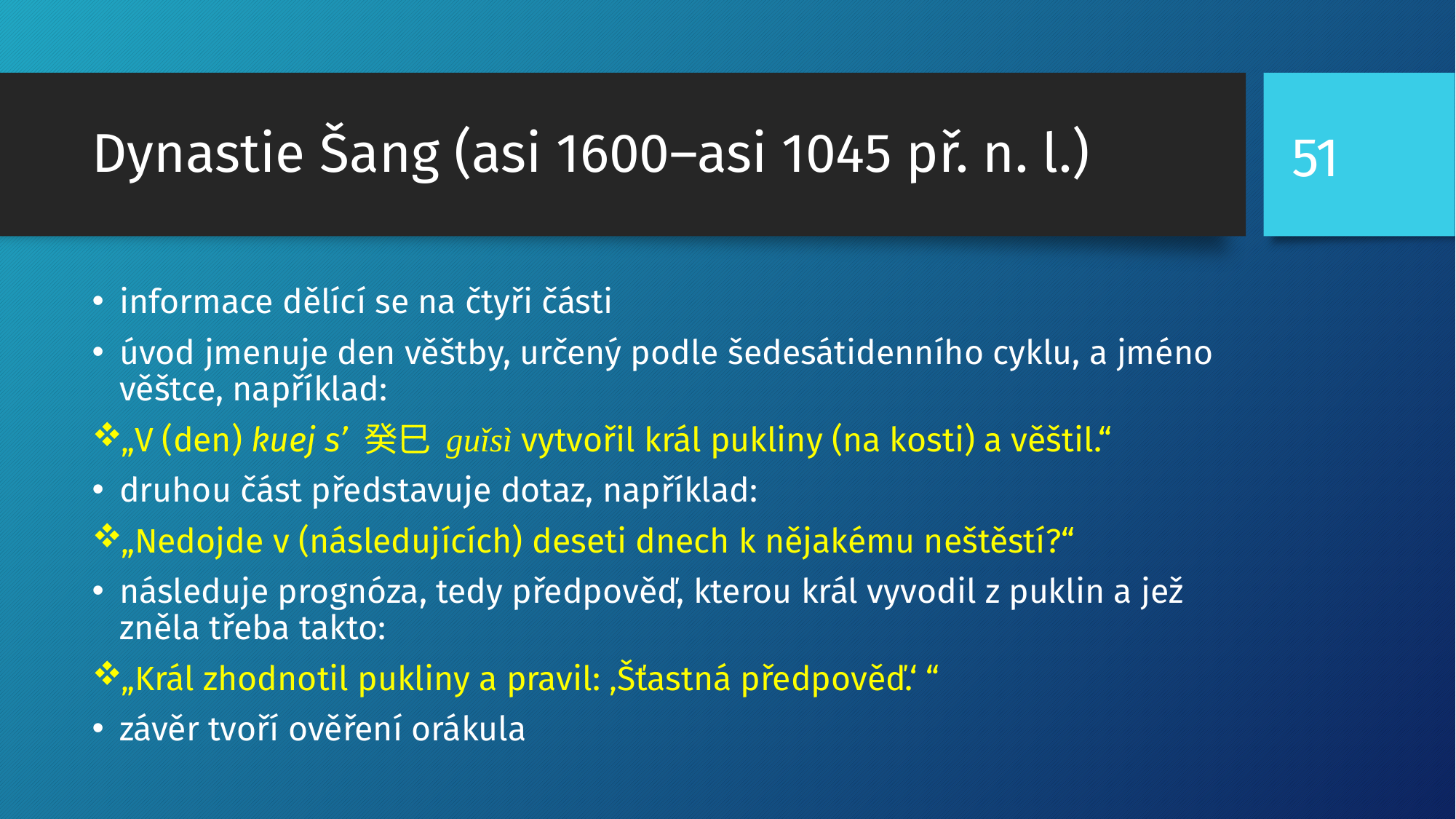

51
# Dynastie Šang (asi 1600–asi 1045 př. n. l.)
informace dělící se na čtyři části
úvod jmenuje den věštby, určený podle šedesátidenního cyklu, a jméno věštce, například:
„V (den) kuej s’ 癸巳 guǐsì vytvořil král pukliny (na kosti) a věštil.“
druhou část představuje dotaz, například:
„Nedojde v (následujících) deseti dnech k nějakému neštěstí?“
následuje prognóza, tedy předpověď, kterou král vyvodil z puklin a jež zněla třeba takto:
„Král zhodnotil pukliny a pravil: ‚Šťastná předpověď.‘ “
závěr tvoří ověření orákula